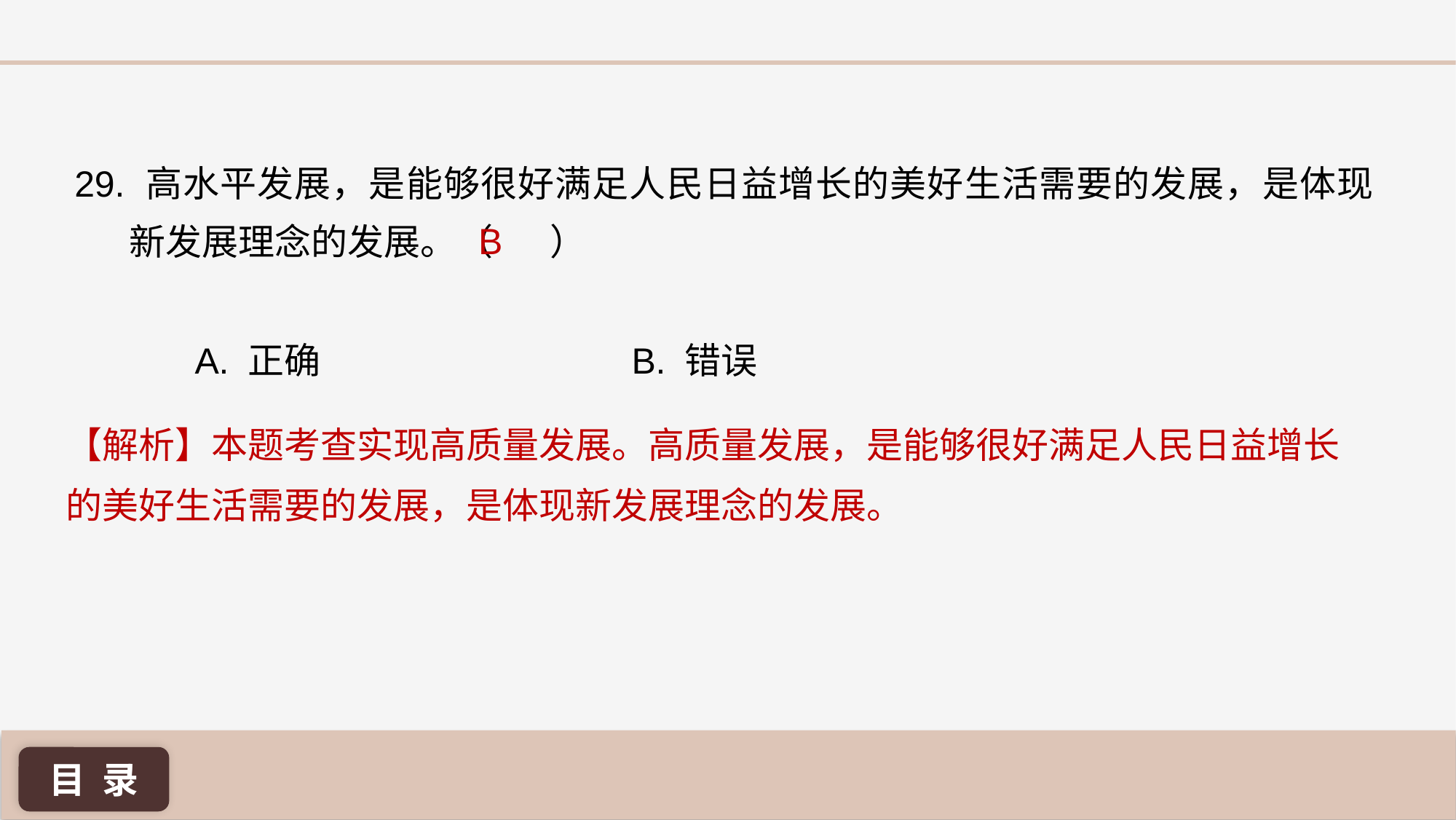

29. 高水平发展，是能够很好满足人民日益增长的美好生活需要的发展，是体现新发展理念的发展。（       ）
B
A. 正确 			B. 错误
【解析】本题考查实现高质量发展。高质量发展，是能够很好满足人民日益增长的美好生活需要的发展，是体现新发展理念的发展。